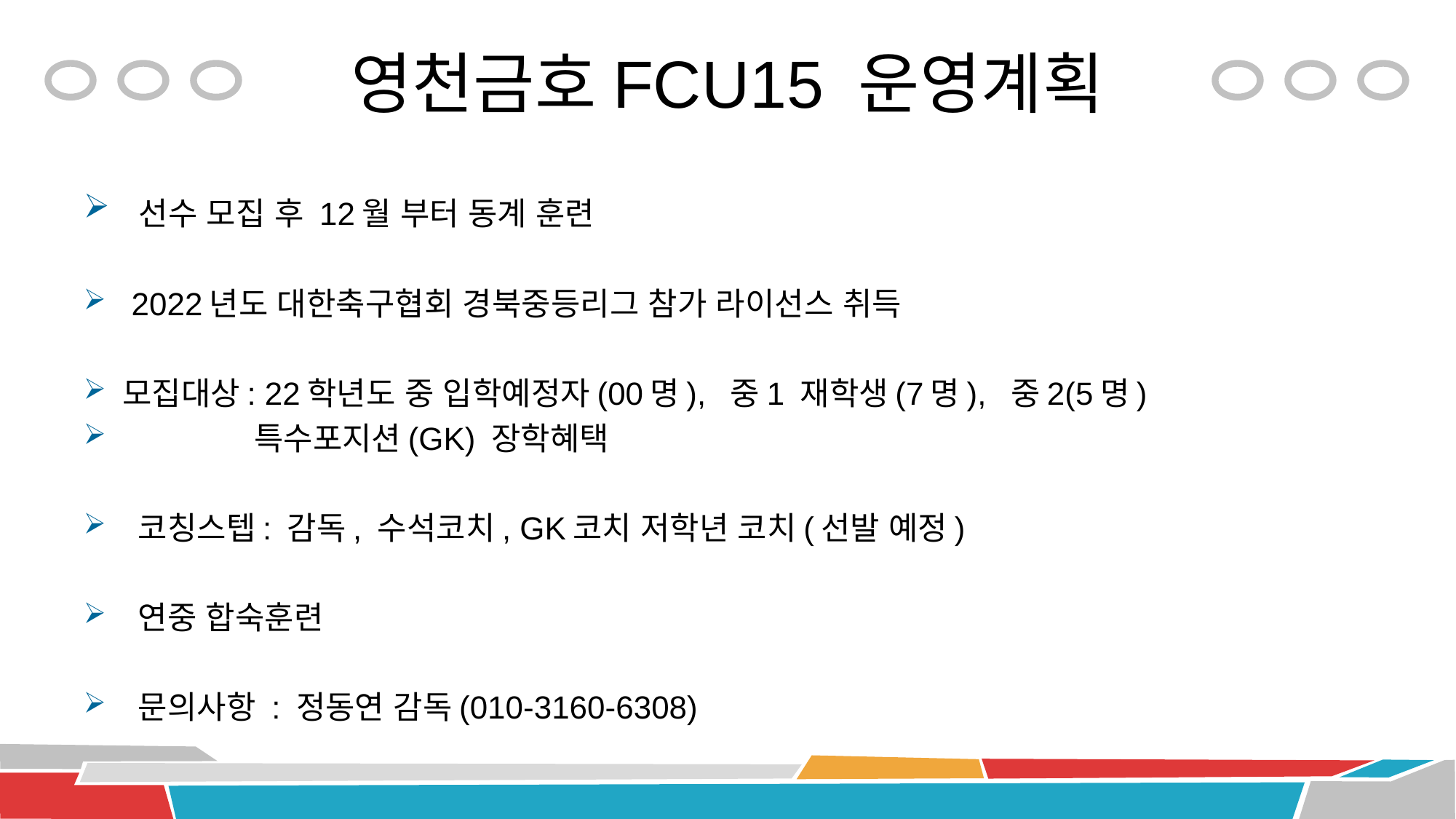

# 영천금호FCU15 운영계획
 선수 모집 후 12월 부터 동계 훈련

 2022년도 대한축구협회 경북중등리그 참가 라이선스 취득

모집대상: 22학년도 중 입학예정자(00명),  중1 재학생(7명),  중2(5명)
              특수포지션(GK) 장학혜택

 코칭스텝: 감독, 수석코치, GK코치 저학년 코치(선발 예정)

 연중 합숙훈련

 문의사항 : 정동연 감독(010-3160-6308)